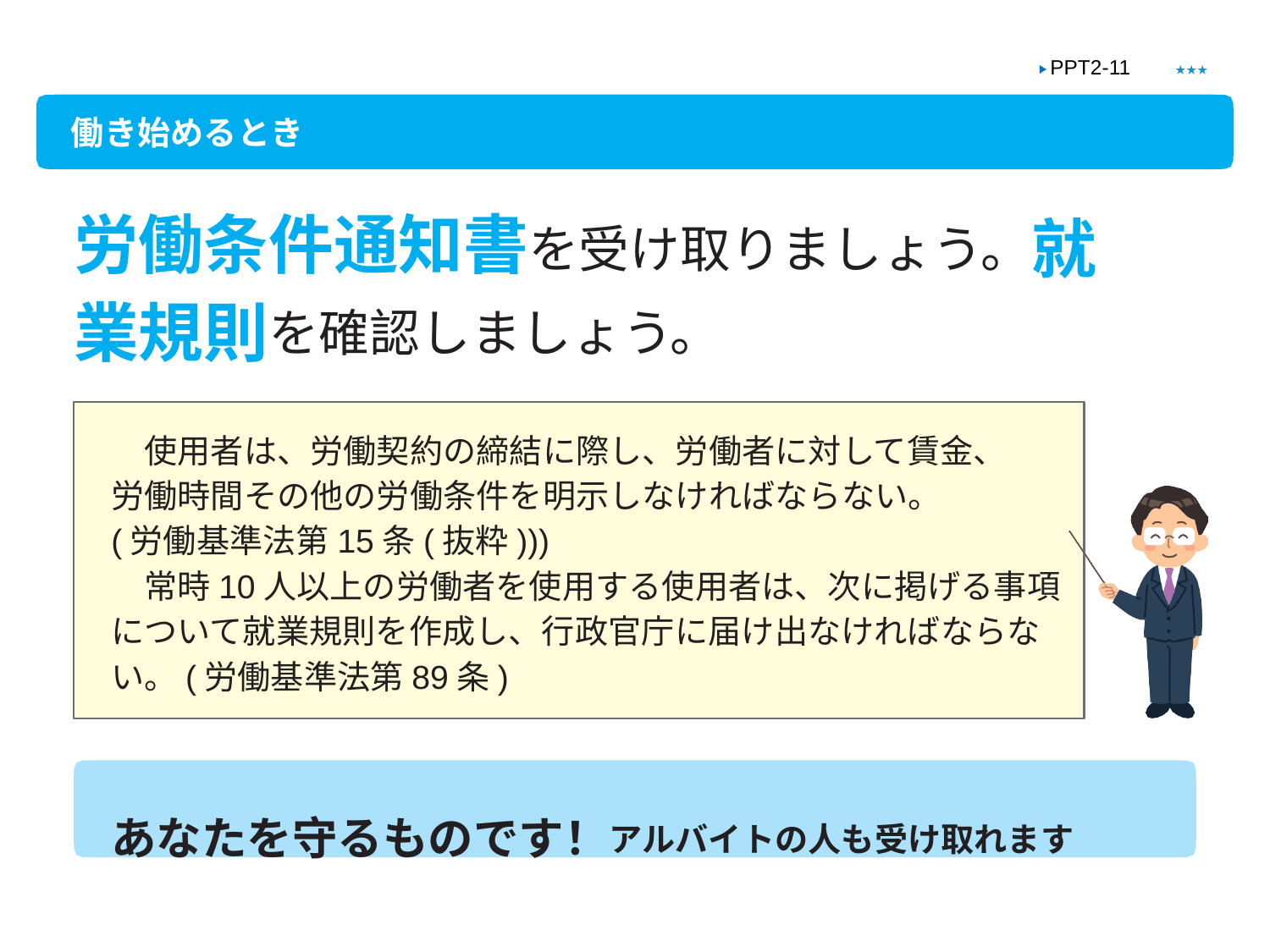

★★★
▶ PPT2-11
働き始めるとき

労働条件通知書を受け取りましょう。就業規則を確認しましょう。

　使用者は、労働契約の締結に際し、労働者に対して賃金、
労働時間その他の労働条件を明示しなければならない。
(労働基準法第15条(抜粋)))
　常時10人以上の労働者を使用する使用者は、次に掲げる事項について就業規則を作成し、行政官庁に届け出なければならない。(労働基準法第89条)

あなたを守るものです！アルバイトの人も受け取れます